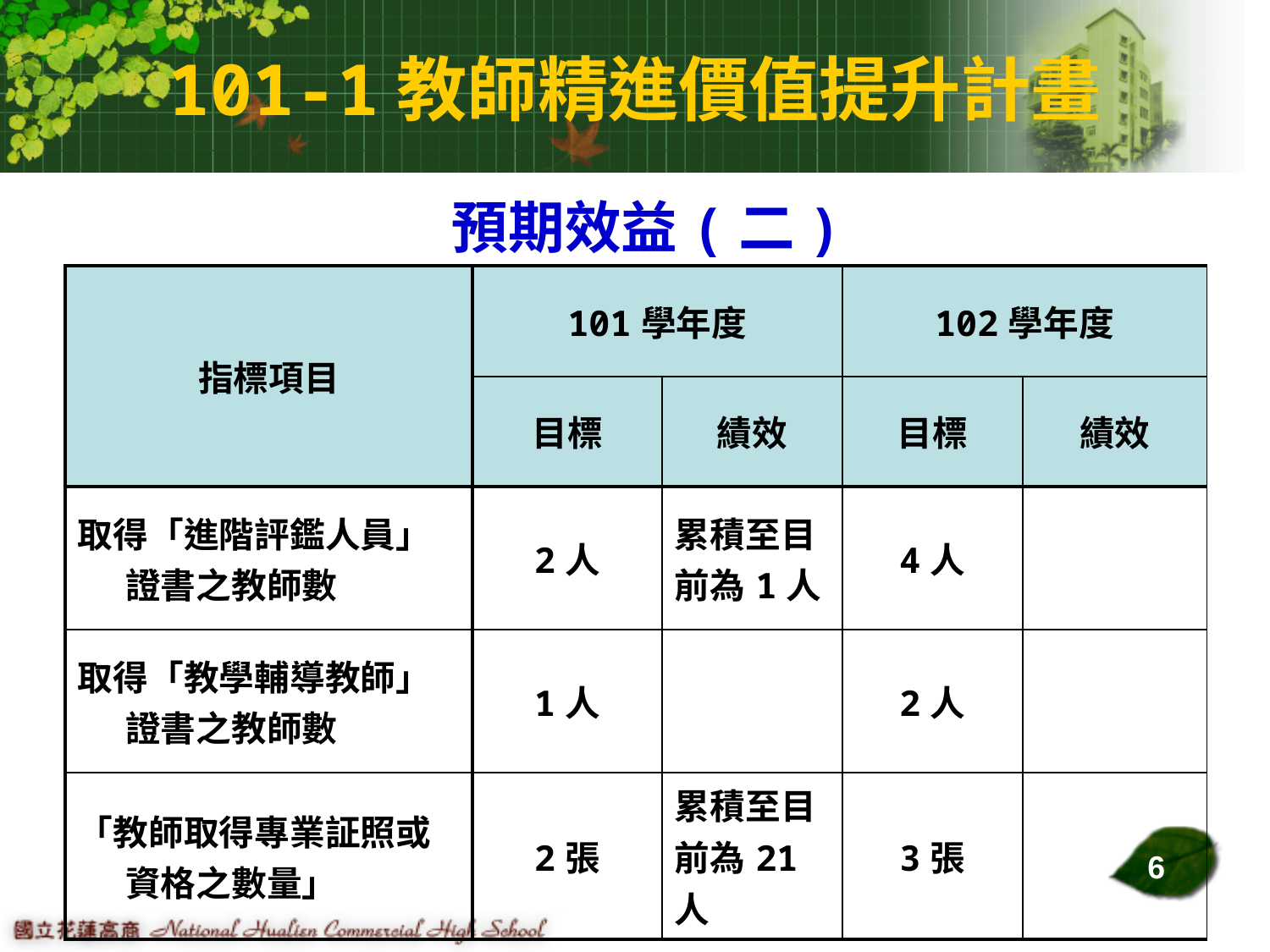

101-1教師精進價值提升計畫
預期效益(二)
| 指標項目 | 101學年度 |  | 102學年度 |  |  |
| --- | --- | --- | --- | --- | --- |
|  | 目標 | 績效 | 目標 | 績效 |  |
| 取得「進階評鑑人員」證書之教師數 | 2人 | 累積至目前為1人 | 4人 |  |  |
| 取得「教學輔導教師」證書之教師數 | 1人 |  | 2人 |  |  |
| 「教師取得專業証照或資格之數量」 | 2張 | 累積至目前為21人 | 3張 |  |  |
|  |  |  |  |  |  |